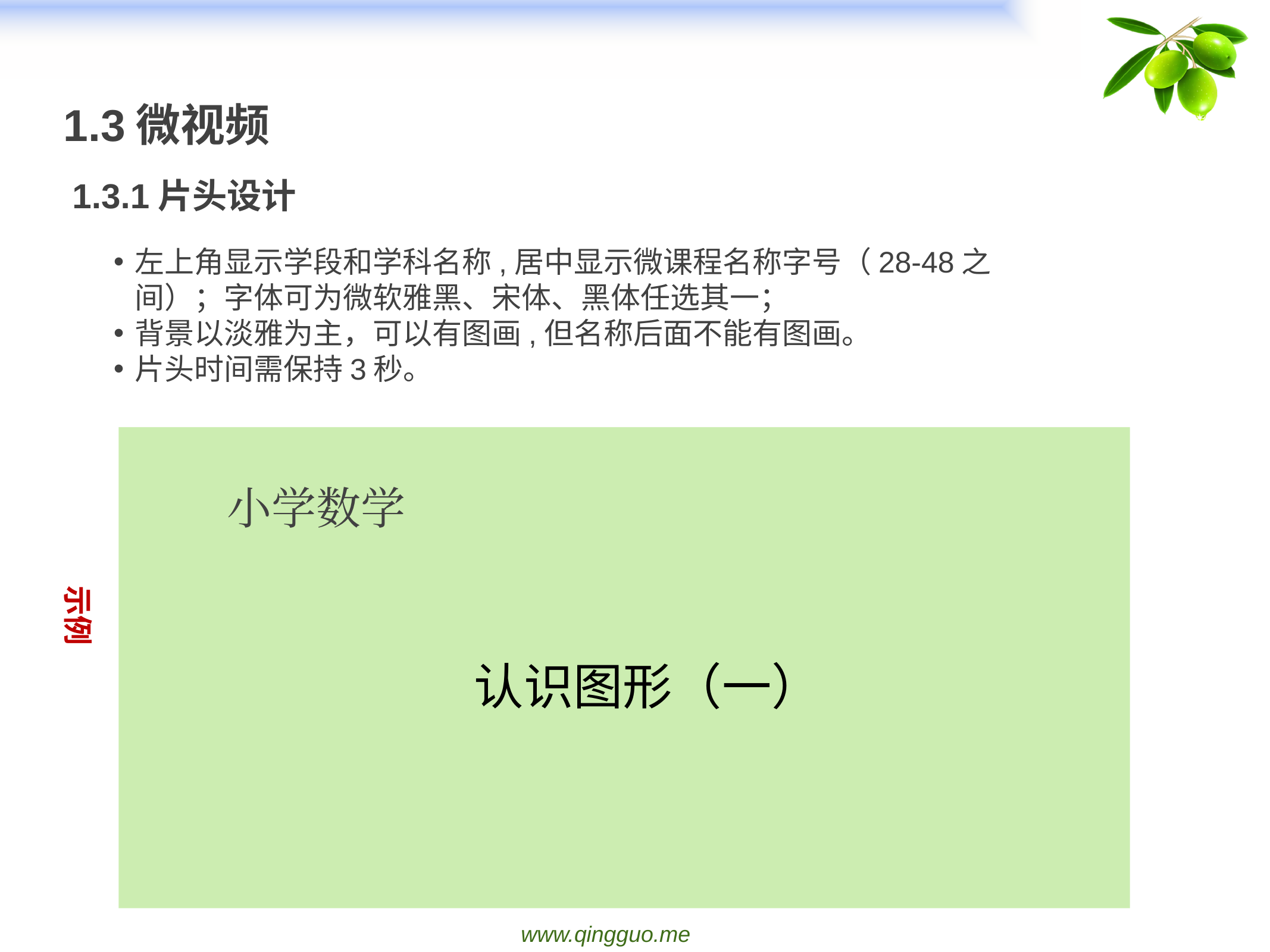

1.3微视频
1.3.1片头设计
左上角显示学段和学科名称,居中显示微课程名称字号（28-48之间）；字体可为微软雅黑、宋体、黑体任选其一；
背景以淡雅为主，可以有图画,但名称后面不能有图画。
片头时间需保持3秒。

小学数学
示例
认识图形（一）